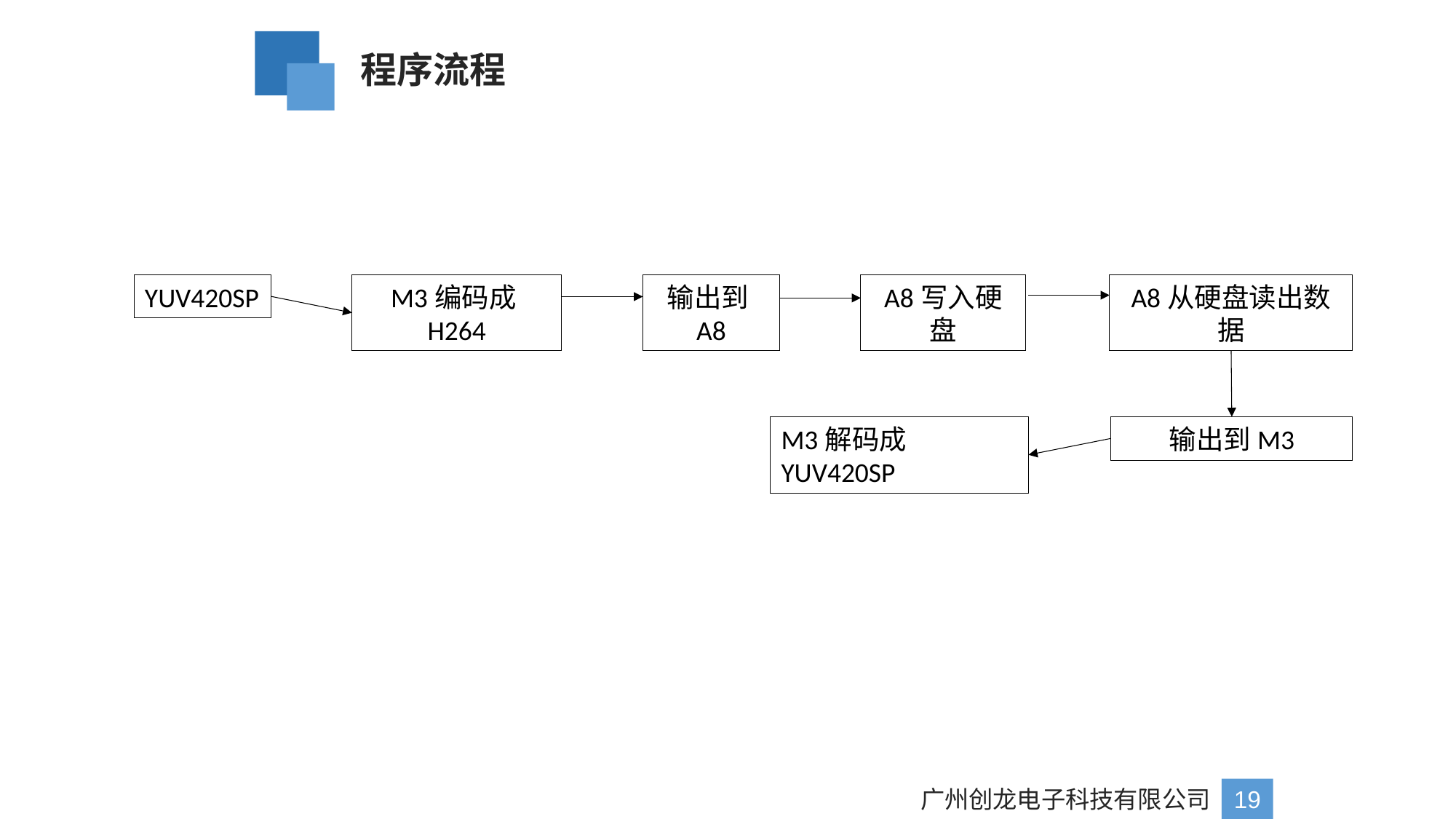

程序流程
YUV420SP
M3编码成H264
输出到A8
A8写入硬盘
A8从硬盘读出数据
M3解码成YUV420SP
输出到M3
广州创龙电子科技有限公司
19